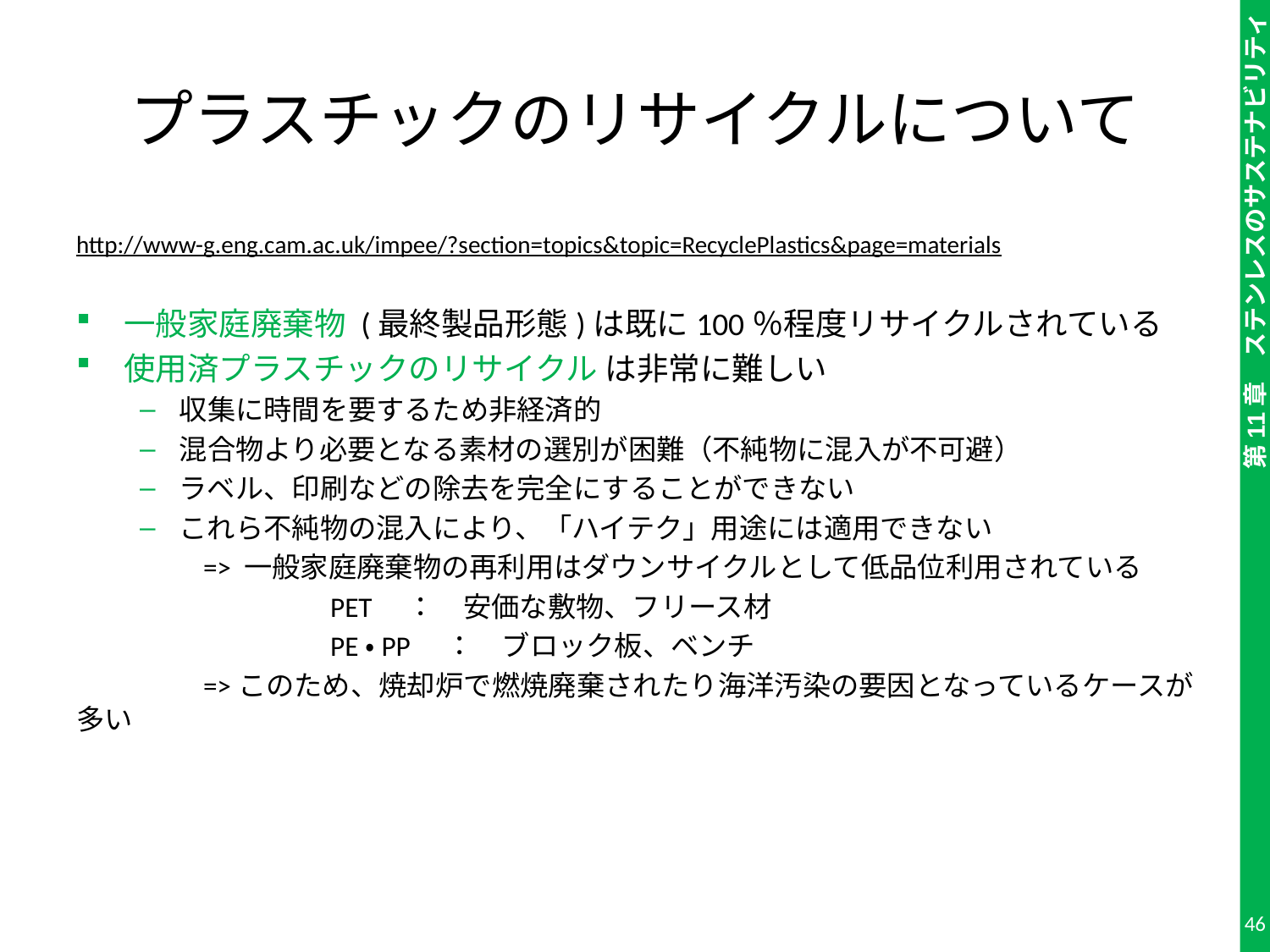

# プラスチックのリサイクルについて
http://www-g.eng.cam.ac.uk/impee/?section=topics&topic=RecyclePlastics&page=materials

一般家庭廃棄物 (最終製品形態)は既に100％程度リサイクルされている
使用済プラスチックのリサイクル は非常に難しい
収集に時間を要するため非経済的
混合物より必要となる素材の選別が困難（不純物に混入が不可避）
ラベル、印刷などの除去を完全にすることができない
これら不純物の混入により、「ハイテク」用途には適用できない
	=> 一般家庭廃棄物の再利用はダウンサイクルとして低品位利用されている
		PET　：　安価な敷物、フリース材
		PE・PP　：　ブロック板、ベンチ
	=>このため、焼却炉で燃焼廃棄されたり海洋汚染の要因となっているケースが多い
46